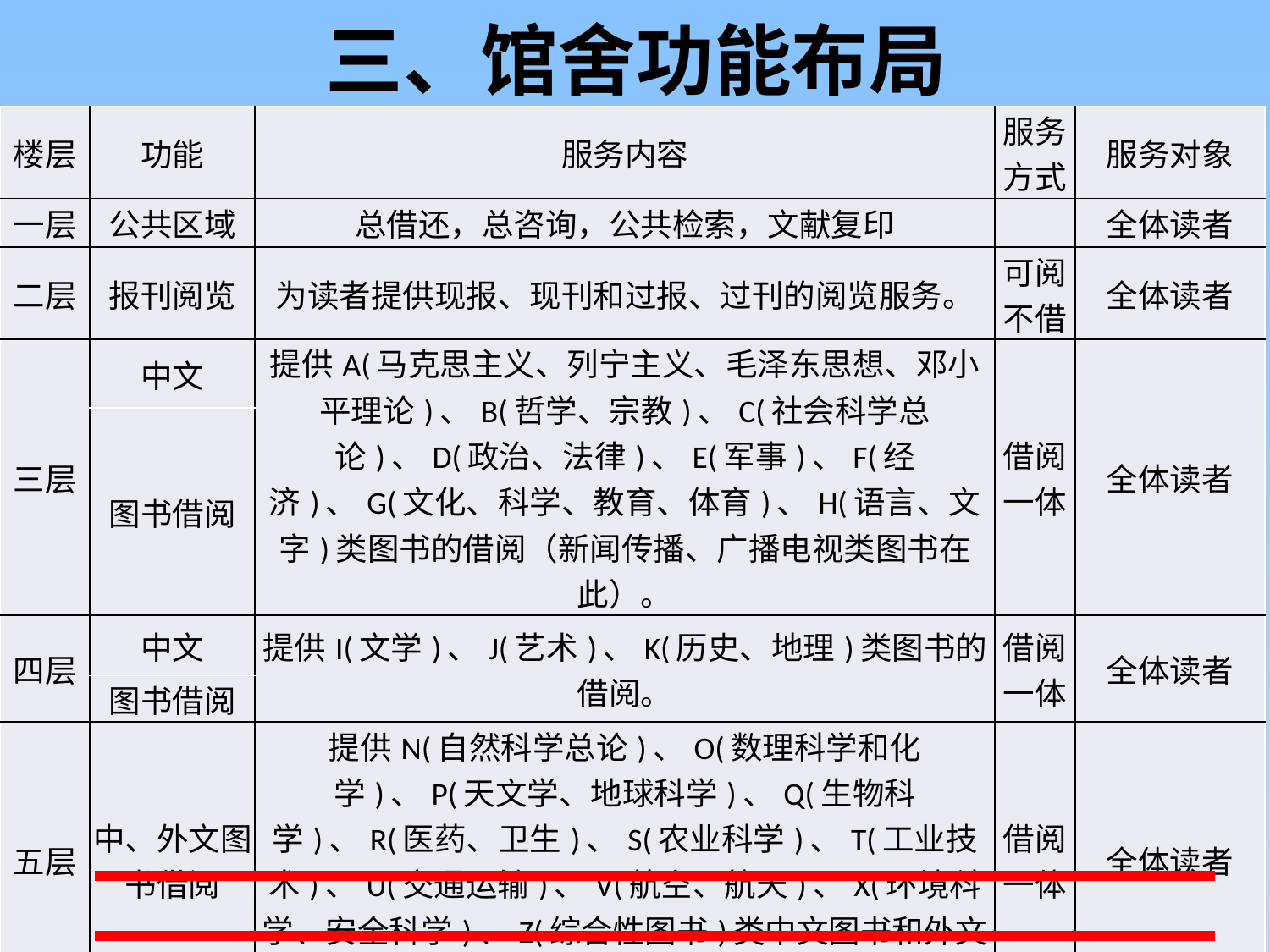

# 三、馆舍功能布局
| 楼层 | 功能 | 服务内容 | 服务方式 | 服务对象 |
| --- | --- | --- | --- | --- |
| 一层 | 公共区域 | 总借还，总咨询，公共检索，文献复印 |  | 全体读者 |
| 二层 | 报刊阅览 | 为读者提供现报、现刊和过报、过刊的阅览服务。 | 可阅不借 | 全体读者 |
| 三层 | 中文 | 提供A(马克思主义、列宁主义、毛泽东思想、邓小平理论)、B(哲学、宗教)、C(社会科学总论)、D(政治、法律)、E(军事)、F(经济)、G(文化、科学、教育、体育)、H(语言、文字)类图书的借阅（新闻传播、广播电视类图书在此）。 | 借阅一体 | 全体读者 |
|  | 图书借阅 |  |  |  |
| 四层 | 中文 | 提供I(文学)、J(艺术)、K(历史、地理)类图书的借阅。 | 借阅一体 | 全体读者 |
|  | 图书借阅 |  |  |  |
| 五层 | 中、外文图书借阅 | 提供N(自然科学总论)、O(数理科学和化学)、P(天文学、地球科学)、Q(生物科学)、R(医药、卫生)、S(农业科学)、T(工业技术)、U(交通运输)、V(航空、航天)、X(环境科学、安全科学)、Z(综合性图书)类中文图书和外文图书的借阅。 | 借阅一体 | 全体读者 |
| 六层 | 图书阅览 | 提供中文文科类图书、综合性图书和古籍的阅览服务 | 可阅不借 | 全体读者 |
|  |  |  |  | （除古籍外） |
| 七层 | 电子阅览区 | 免费上网服务、随书光盘 |  | 全部读者 |